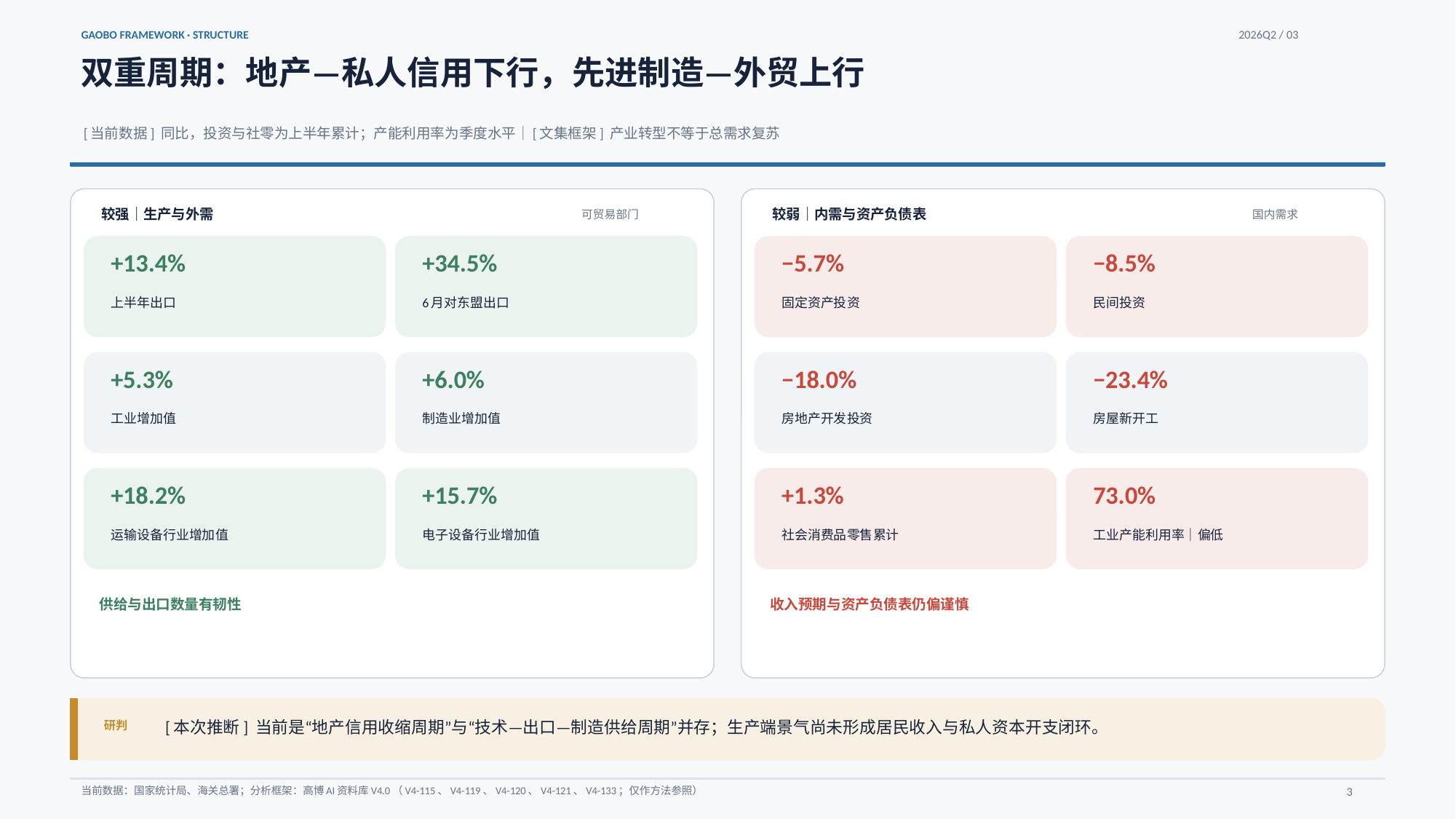

GAOBO FRAMEWORK · STRUCTURE
2026Q2 / 03
双重周期：地产—私人信用下行，先进制造—外贸上行
[当前数据] 同比，投资与社零为上半年累计；产能利用率为季度水平｜[文集框架] 产业转型不等于总需求复苏

较强｜生产与外需
较弱｜内需与资产负债表
可贸易部门
国内需求

+13.4%
+34.5%
−5.7%
−8.5%
上半年出口
6月对东盟出口
固定资产投资
民间投资

+5.3%
+6.0%
−18.0%
−23.4%
工业增加值
制造业增加值
房地产开发投资
房屋新开工

+18.2%
+15.7%
+1.3%
73.0%
运输设备行业增加值
电子设备行业增加值
社会消费品零售累计
工业产能利用率｜偏低
供给与出口数量有韧性
收入预期与资产负债表仍偏谨慎

[本次推断] 当前是“地产信用收缩周期”与“技术—出口—制造供给周期”并存；生产端景气尚未形成居民收入与私人资本开支闭环。
研判

当前数据：国家统计局、海关总署；分析框架：高博AI资料库V4.0（V4-115、V4-119、V4-120、V4-121、V4-133；仅作方法参照）
3